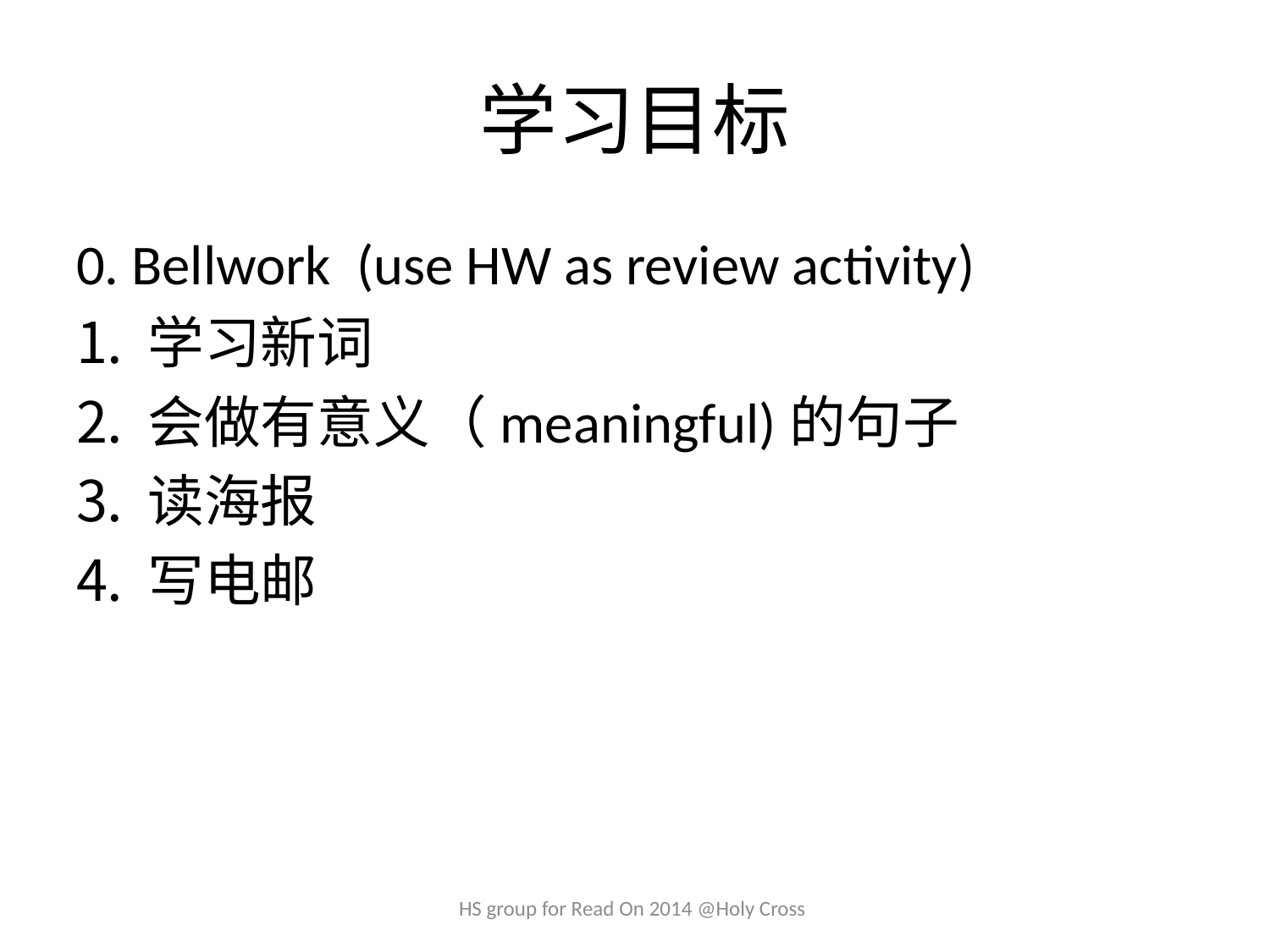

# 学习目标
0. Bellwork  (use HW as review activity)
学习新词
会做有意义（meaningful)的句子
读海报
写电邮
HS group for Read On 2014 @Holy Cross